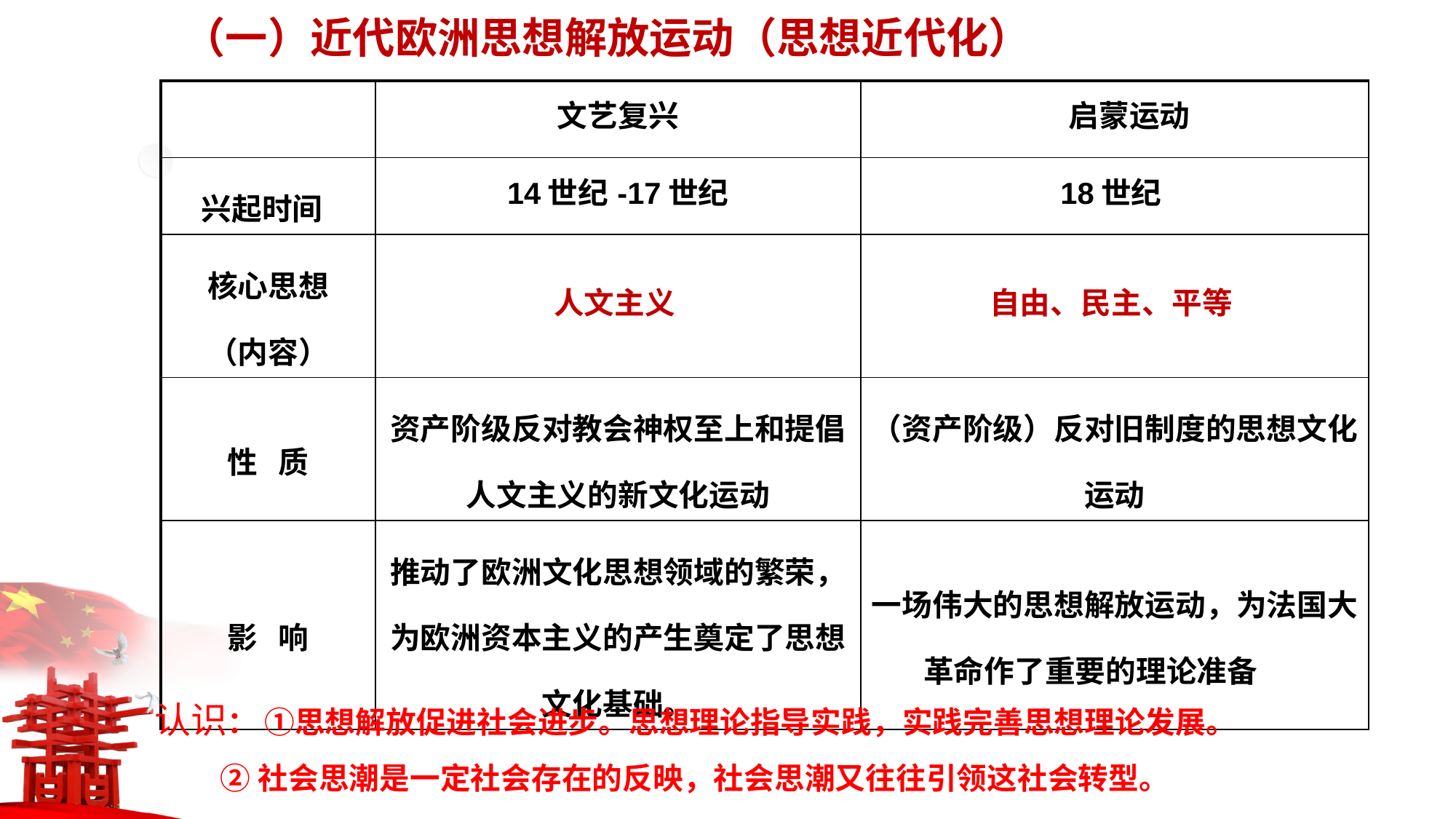

（一）近代欧洲思想解放运动（思想近代化）
|  | 文艺复兴 | 启蒙运动 |
| --- | --- | --- |
| 兴起时间 | 14世纪-17世纪 | 18世纪 |
| 核心思想 （内容） | 人文主义 | 自由、民主、平等 |
| 性 质 | 资产阶级反对教会神权至上和提倡人文主义的新文化运动 | （资产阶级）反对旧制度的思想文化运动 |
| 影 响 | 推动了欧洲文化思想领域的繁荣，为欧洲资本主义的产生奠定了思想文化基础。 | 一场伟大的思想解放运动，为法国大革命作了重要的理论准备 |

 认识： ①思想解放促进社会进步。思想理论指导实践，实践完善思想理论发展。
            ②社会思潮是一定社会存在的反映，社会思潮又往往引领这社会转型。